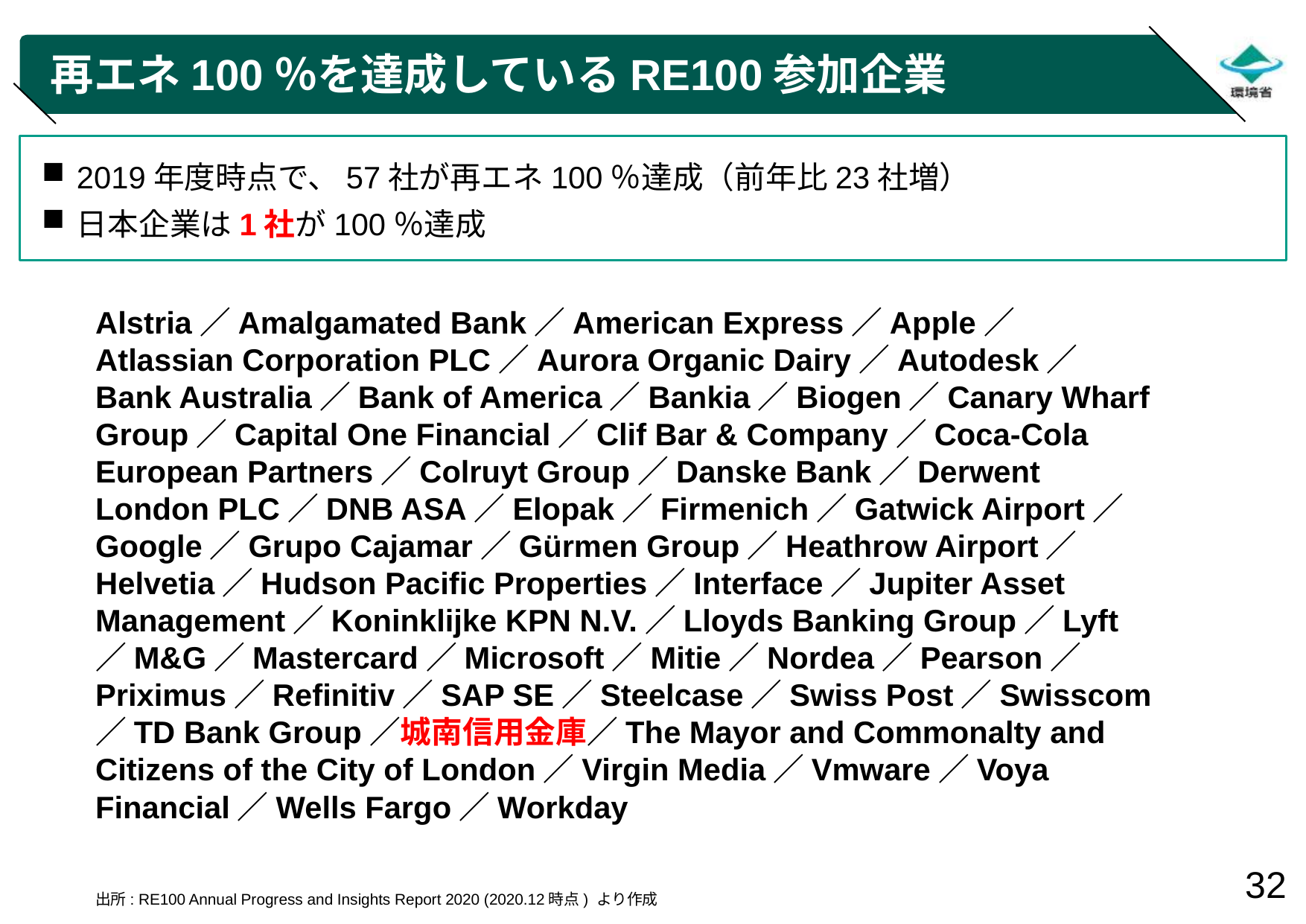

# 再エネ100％を達成しているRE100参加企業
2019年度時点で、57社が再エネ100％達成（前年比23社増）
日本企業は1社が100％達成
Alstria／Amalgamated Bank／American Express／Apple／Atlassian Corporation PLC／Aurora Organic Dairy／Autodesk／Bank Australia／Bank of America／Bankia／Biogen／Canary Wharf Group／Capital One Financial／Clif Bar & Company／Coca-Cola European Partners／Colruyt Group／Danske Bank／Derwent London PLC／DNB ASA／Elopak／Firmenich／Gatwick Airport／Google／Grupo Cajamar／Gürmen Group／Heathrow Airport／Helvetia／Hudson Pacific Properties／Interface／Jupiter Asset Management／Koninklijke KPN N.V.／Lloyds Banking Group／Lyft／M&G／Mastercard／Microsoft／Mitie／Nordea／Pearson／Priximus／Refinitiv／SAP SE／Steelcase／Swiss Post／Swisscom／TD Bank Group／城南信用金庫／The Mayor and Commonalty and Citizens of the City of London／Virgin Media／Vmware／Voya Financial／Wells Fargo／Workday

出所: RE100 Annual Progress and Insights Report 2020 (2020.12時点) より作成